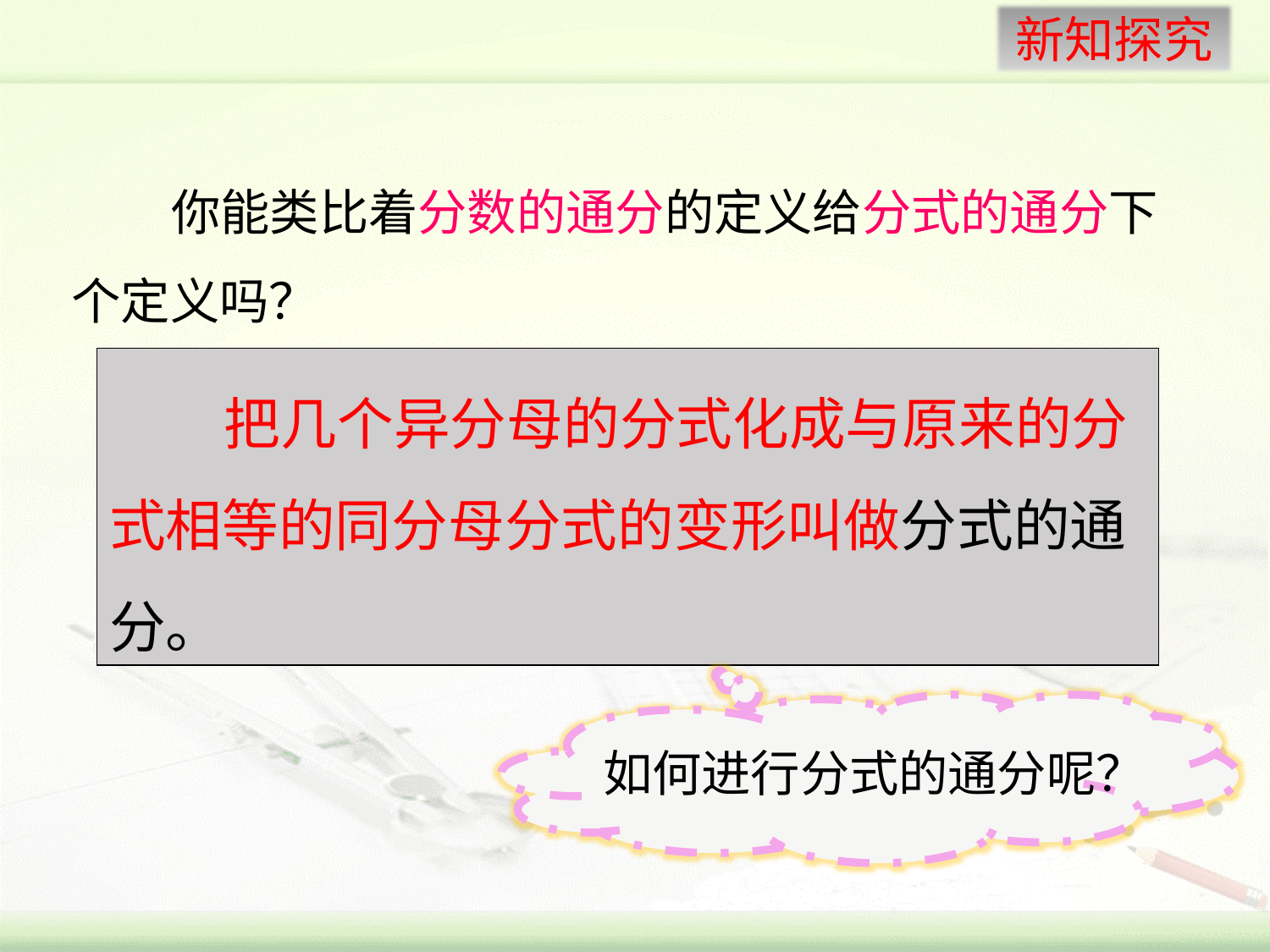

你能类比着分数的通分的定义给分式的通分下个定义吗？
        把几个异分母的分式化成与原来的分式相等的同分母分式的变形叫做分式的通分。

       如何进行分式的通分呢？